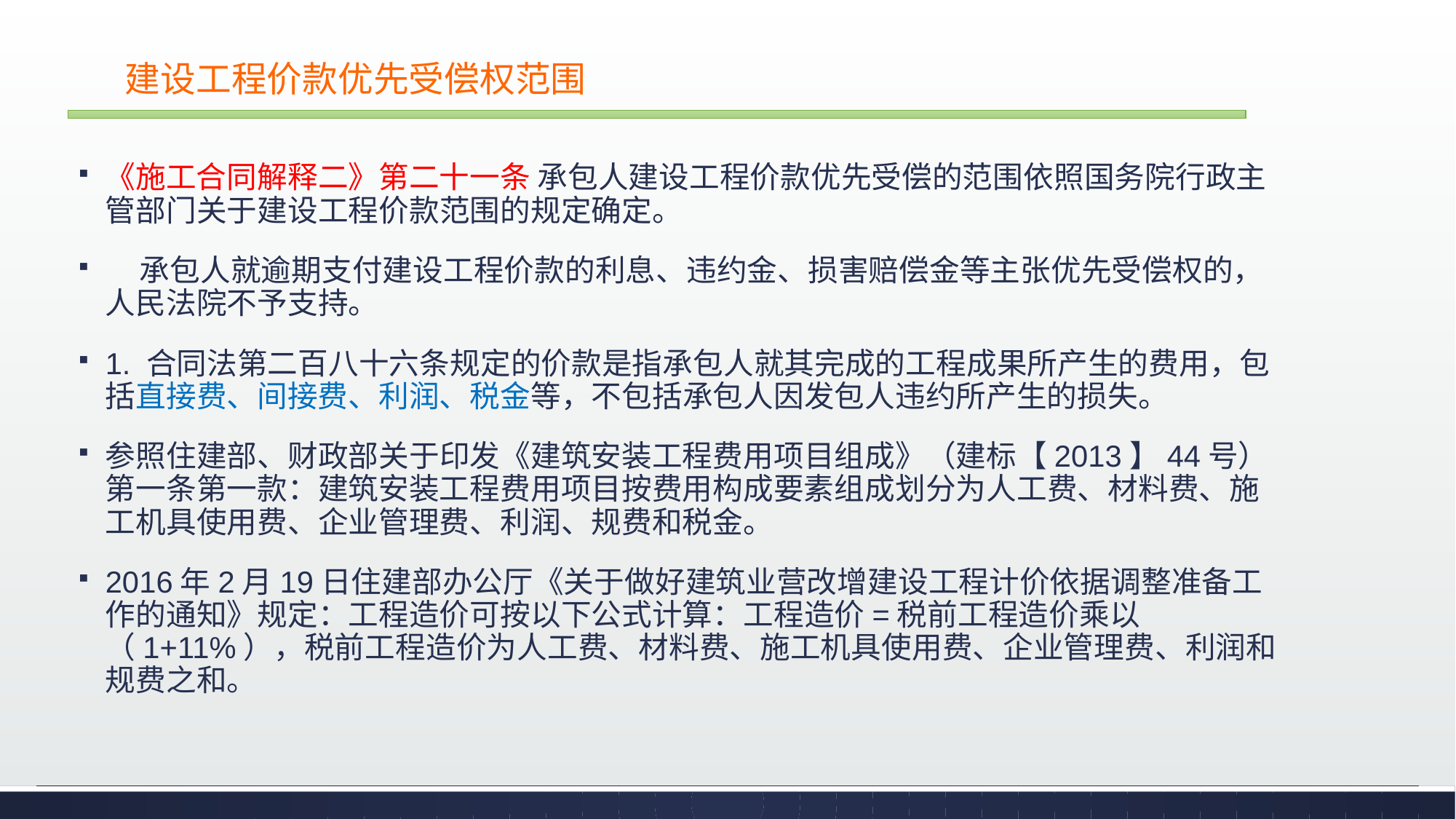

# 建设工程价款优先受偿权范围

《施工合同解释二》第二十一条 承包人建设工程价款优先受偿的范围依照国务院行政主管部门关于建设工程价款范围的规定确定。
    承包人就逾期支付建设工程价款的利息、违约金、损害赔偿金等主张优先受偿权的，人民法院不予支持。
1. 合同法第二百八十六条规定的价款是指承包人就其完成的工程成果所产生的费用，包括直接费、间接费、利润、税金等，不包括承包人因发包人违约所产生的损失。
参照住建部、财政部关于印发《建筑安装工程费用项目组成》（建标【2013】44号）第一条第一款：建筑安装工程费用项目按费用构成要素组成划分为人工费、材料费、施工机具使用费、企业管理费、利润、规费和税金。
2016年2月19日住建部办公厅《关于做好建筑业营改增建设工程计价依据调整准备工作的通知》规定：工程造价可按以下公式计算：工程造价=税前工程造价乘以（1+11%），税前工程造价为人工费、材料费、施工机具使用费、企业管理费、利润和规费之和。